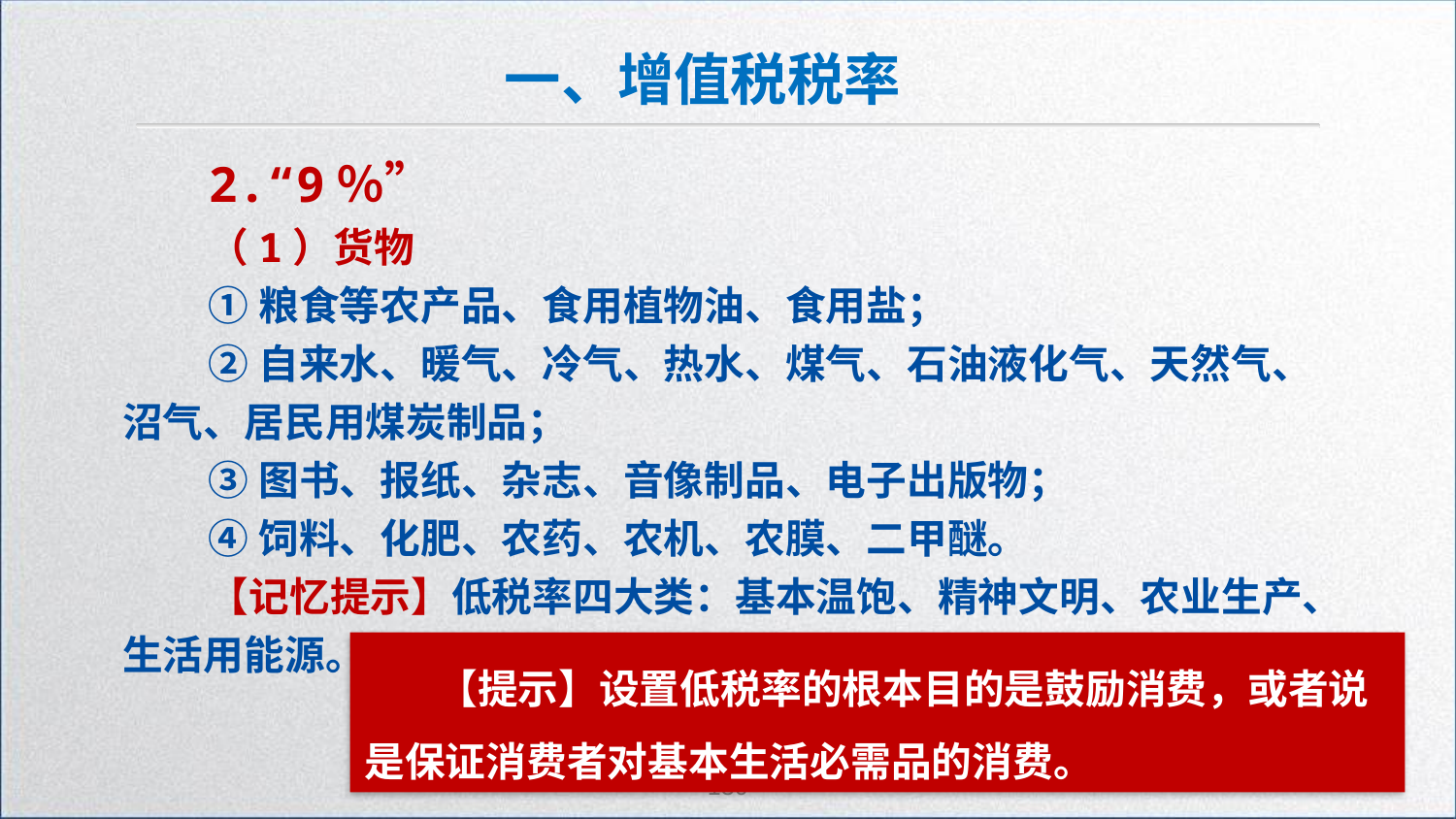

一、增值税税率
2.“9％”
（1）货物
①粮食等农产品、食用植物油、食用盐；
②自来水、暖气、冷气、热水、煤气、石油液化气、天然气、沼气、居民用煤炭制品；
③图书、报纸、杂志、音像制品、电子出版物；
④饲料、化肥、农药、农机、农膜、二甲醚。
【记忆提示】低税率四大类：基本温饱、精神文明、农业生产、生活用能源。
【提示】设置低税率的根本目的是鼓励消费，或者说是保证消费者对基本生活必需品的消费。
130